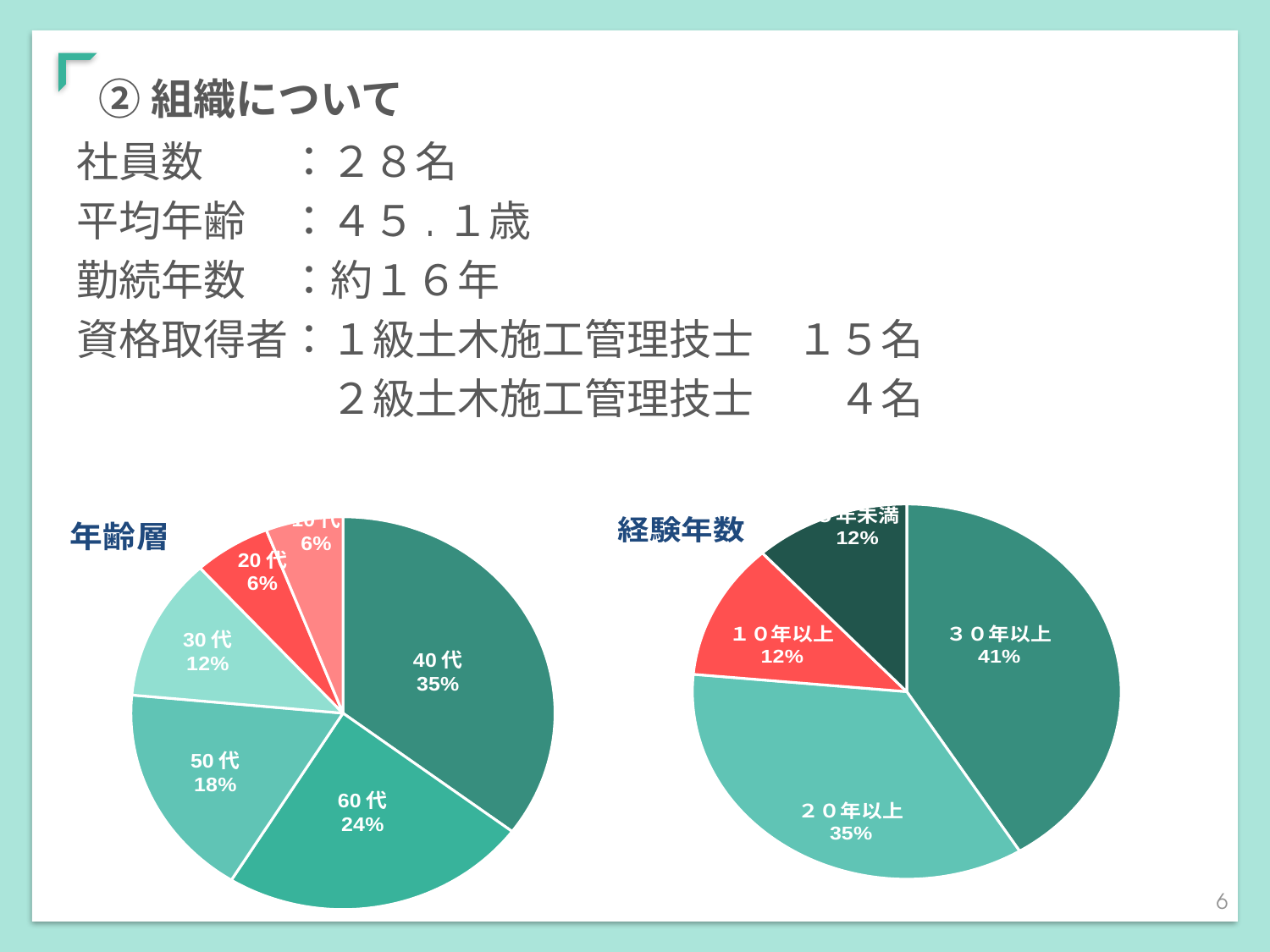

# ②組織について
社員数　　：２８名
平均年齢　：４５.１歳
勤続年数　：約１６年
資格取得者：１級土木施工管理技士　１５名
　　　　　　２級土木施工管理技士　　４名

### Chart: 年齢層

| Category |  |
|---|---|
| 40代 | 6.0 |
| 60代 | 4.0 |
| 50代 | 3.0 |
| 30代 | 2.0 |
| 20代 | 1.0 |
| 10代 | 1.0 |

### Chart: 経験年数

| Category |  |
|---|---|
| ３０年以上 | 7.0 |
| ２０年以上 | 6.0 |
| １０年以上 | 2.0 |
| ５年未満 | 2.0 |
6